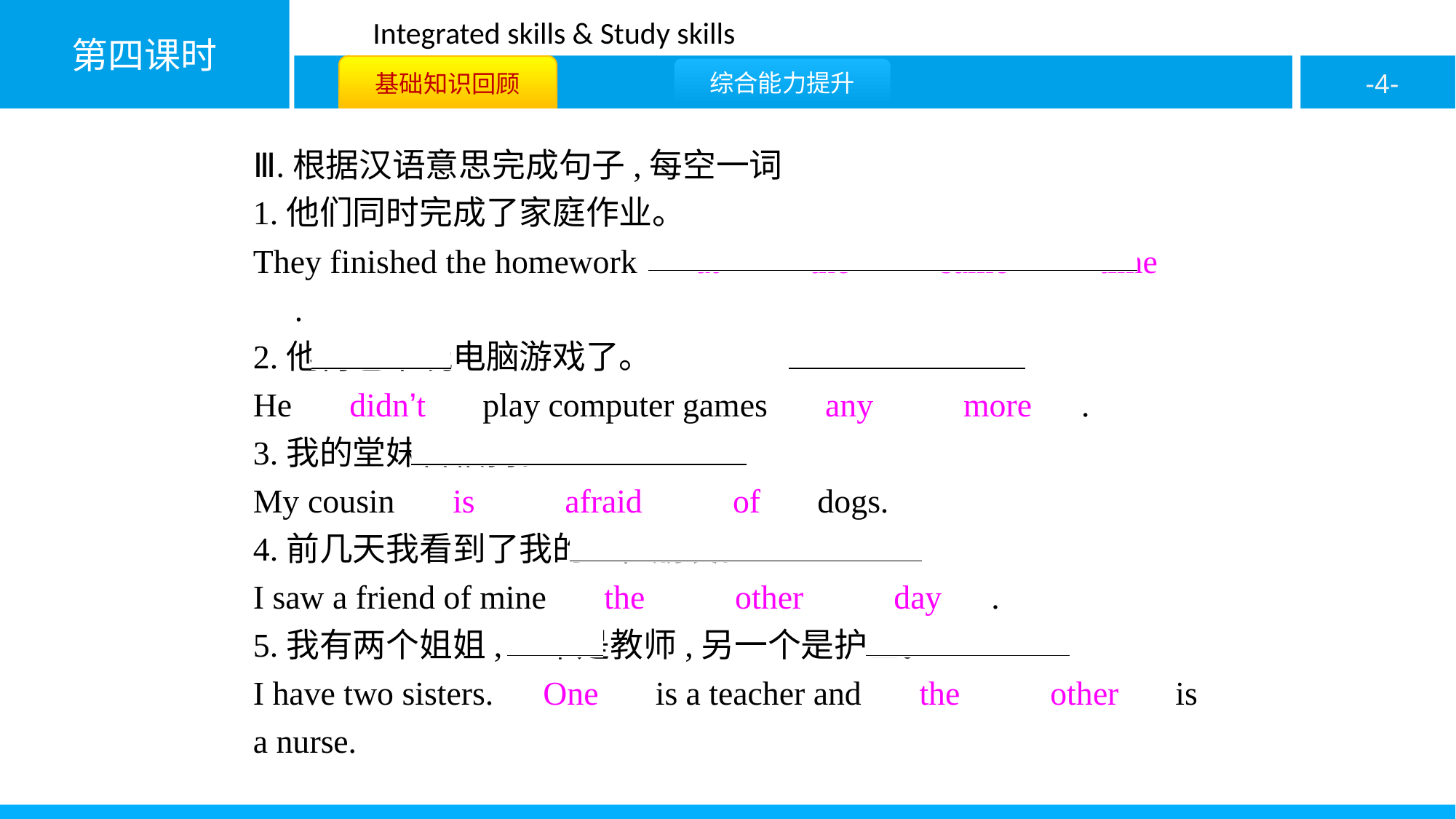

Ⅲ.根据汉语意思完成句子,每空一词
1.他们同时完成了家庭作业。
They finished the homework 　at　 　the　 　same　 　time　.
2.他再也不玩电脑游戏了。
He 　didn’t　 play computer games 　any　 　more　.
3.我的堂妹害怕狗。
My cousin 　is　 　afraid　 　of　 dogs.
4.前几天我看到了我的一位朋友。
I saw a friend of mine 　the　 　other　 　day　.
5.我有两个姐姐,一个是教师,另一个是护士。
I have two sisters.　One　 is a teacher and 　the　 　other　 is a nurse.